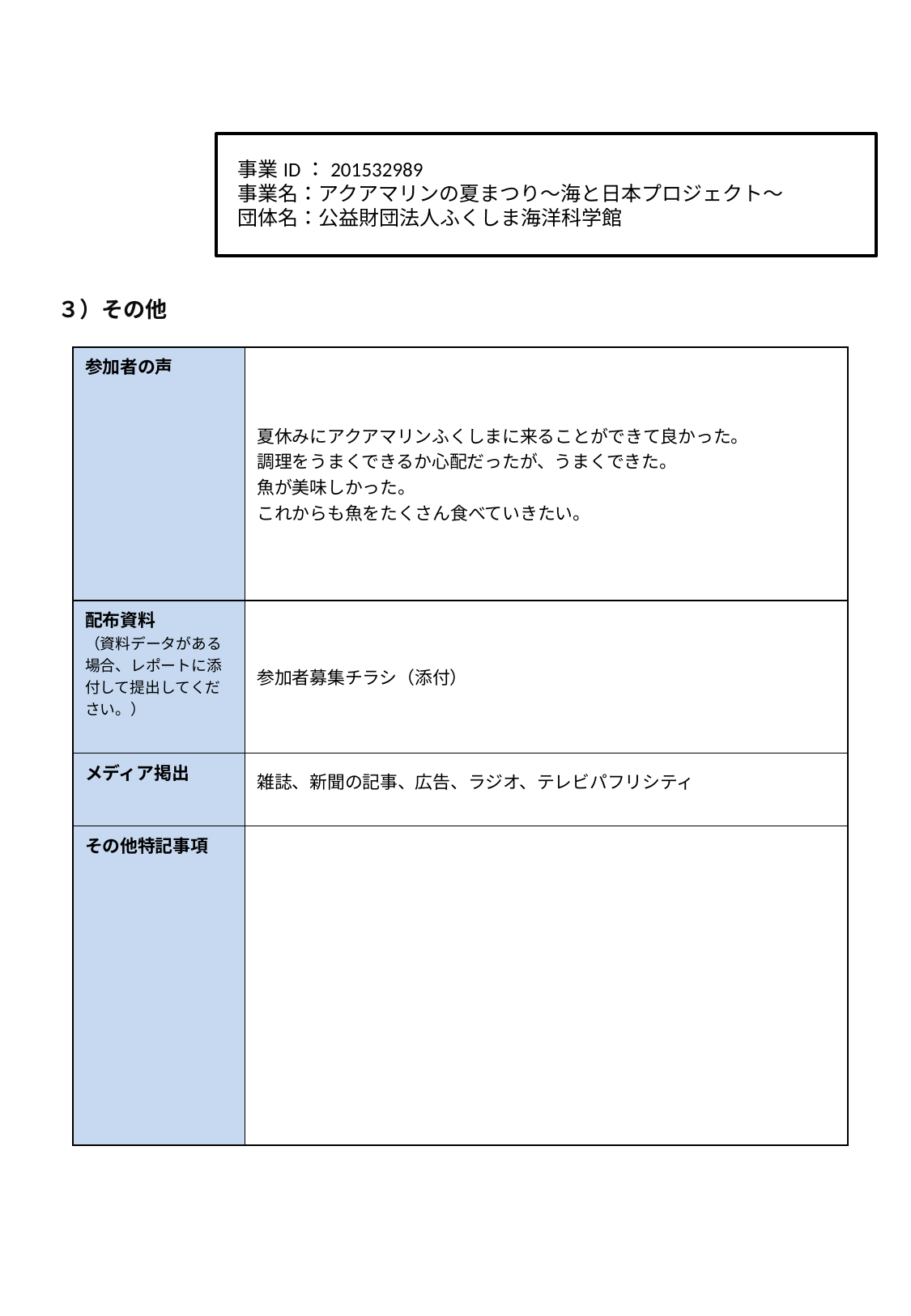

事業ID：201532989
事業名：アクアマリンの夏まつり～海と日本プロジェクト～
団体名：公益財団法人ふくしま海洋科学館
３）その他
| 参加者の声 | 夏休みにアクアマリンふくしまに来ることができて良かった。 調理をうまくできるか心配だったが、うまくできた。 魚が美味しかった。 これからも魚をたくさん食べていきたい。 |
| --- | --- |
| 配布資料 （資料データがある場合、レポートに添付して提出してください。） | 参加者募集チラシ（添付） |
| メディア掲出 | 雑誌、新聞の記事、広告、ラジオ、テレビパフリシティ |
| その他特記事項 |  |